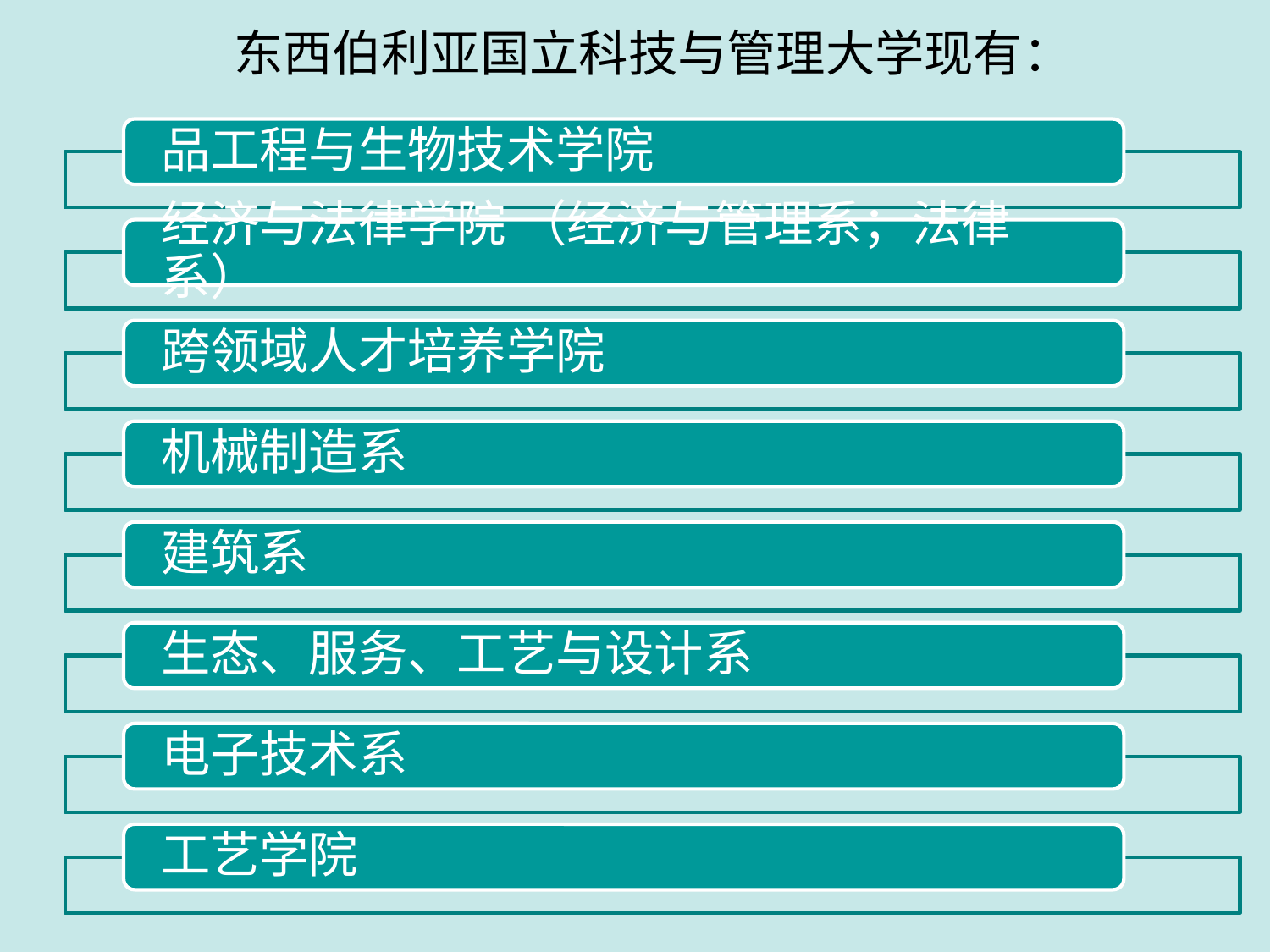

东西伯利亚国立科技与管理大学现有：
品工程与生物技术学院
经济与法律学院 （经济与管理系；法律系）
跨领域人才培养学院
机械制造系
建筑系
生态、服务、工艺与设计系
电子技术系
工艺学院